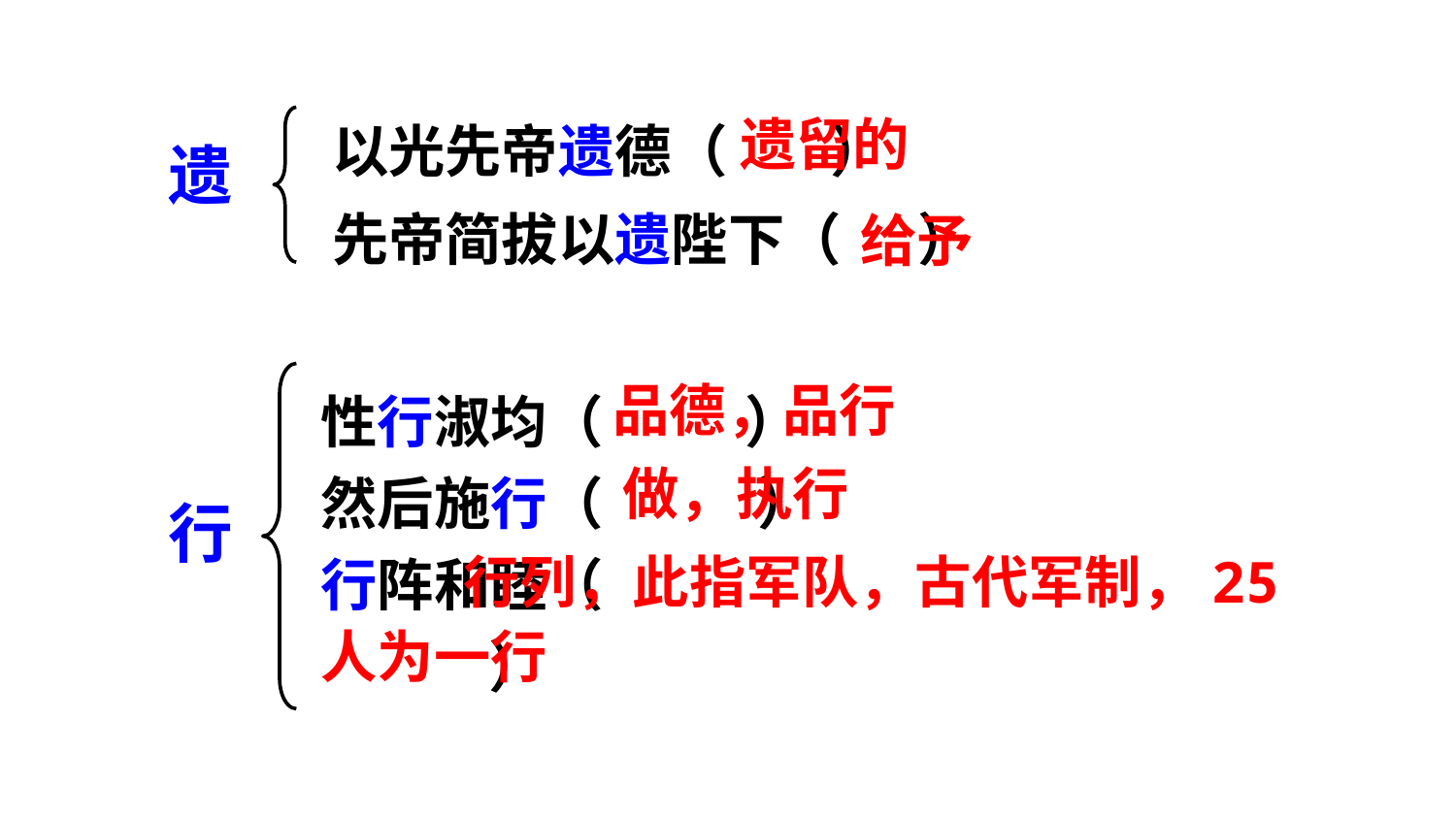

以光先帝遗德（        ）
先帝简拔以遗陛下（      ）
遗留的

遗
给予

行
性行淑均（           ）
然后施行（            ）
行阵和睦（
            ）
品德，品行
做，执行
          行列，此指军队，古代军制，25人为一行